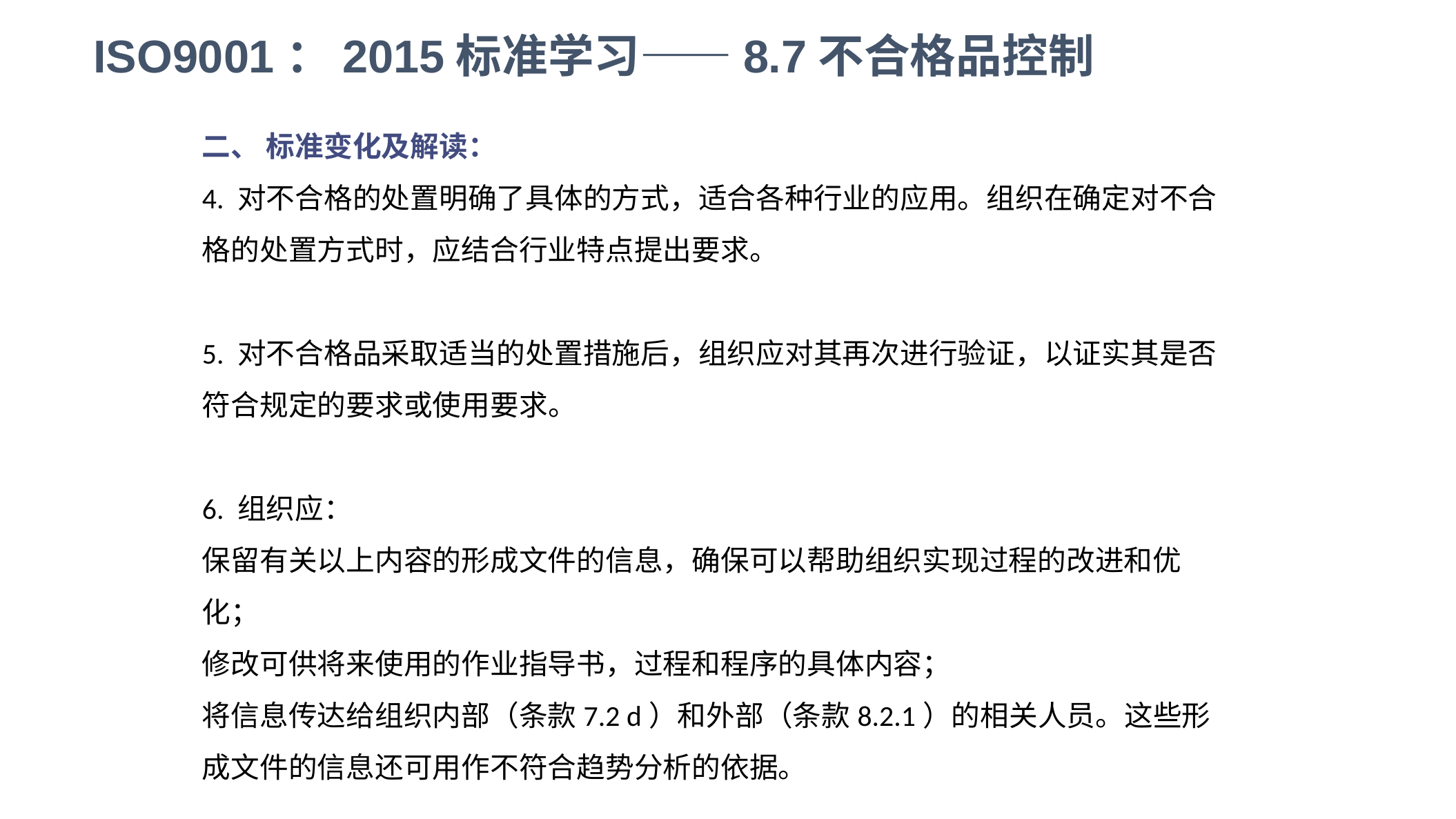

ISO9001：2015标准学习——8.7不合格品控制
二、 标准变化及解读：
4. 对不合格的处置明确了具体的方式，适合各种行业的应用。组织在确定对不合格的处置方式时，应结合行业特点提出要求。

5. 对不合格品采取适当的处置措施后，组织应对其再次进行验证，以证实其是否符合规定的要求或使用要求。

6. 组织应：
保留有关以上内容的形成文件的信息，确保可以帮助组织实现过程的改进和优化；
修改可供将来使用的作业指导书，过程和程序的具体内容；
将信息传达给组织内部（条款7.2 d）和外部（条款8.2.1）的相关人员。这些形成文件的信息还可用作不符合趋势分析的依据。